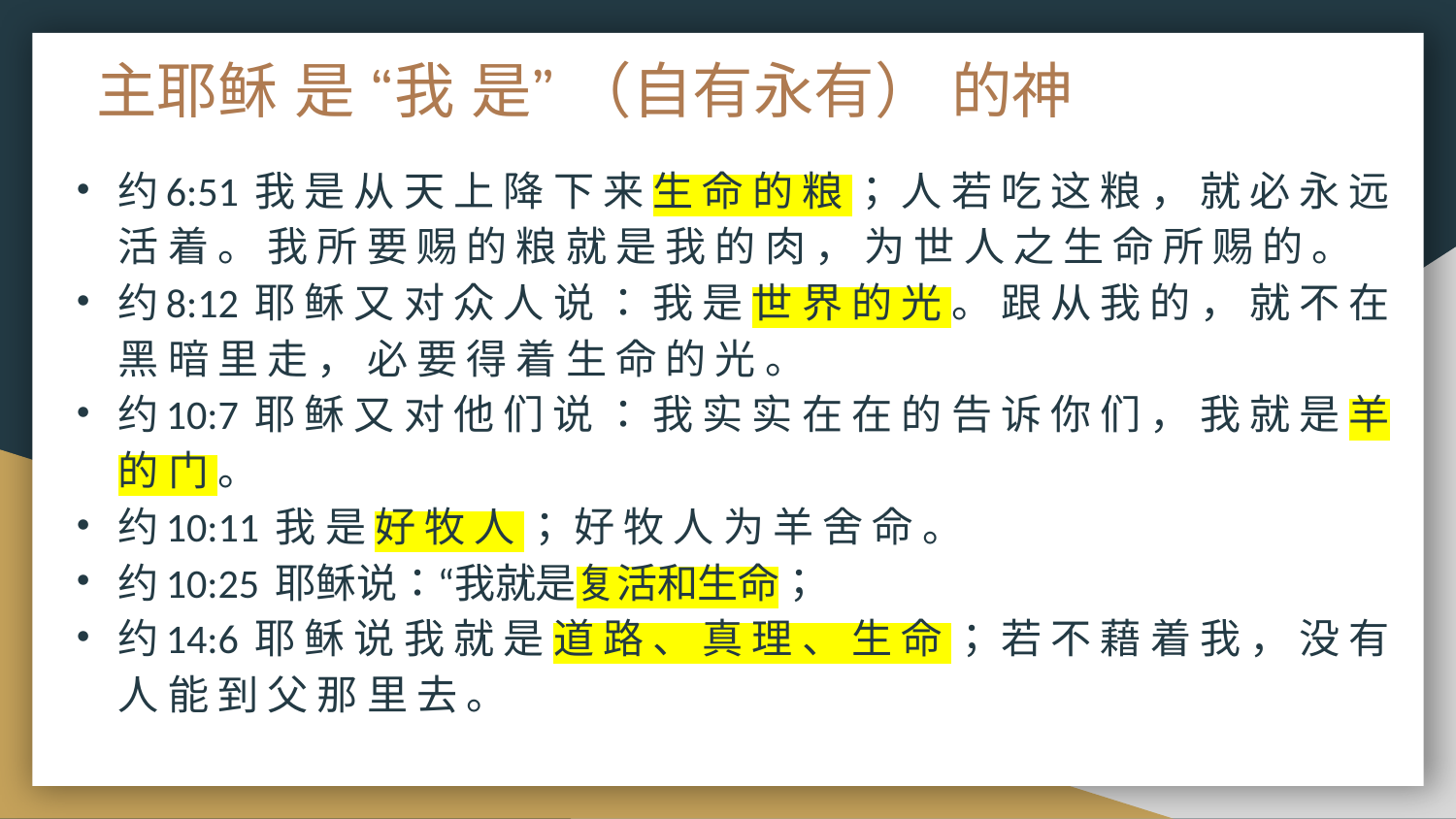

# 主耶稣 是 “我 是” （自有永有） 的神
约6:51 我 是 从 天 上 降 下 来 生 命 的 粮 ； 人 若 吃 这 粮 ， 就 必 永 远 活 着 。 我 所 要 赐 的 粮 就 是 我 的 肉 ， 为 世 人 之 生 命 所 赐 的 。
约8:12 耶 稣 又 对 众 人 说 ： 我 是 世 界 的 光 。 跟 从 我 的 ， 就 不 在 黑 暗 里 走 ， 必 要 得 着 生 命 的 光 。
约10:7 耶 稣 又 对 他 们 说 ： 我 实 实 在 在 的 告 诉 你 们 ， 我 就 是 羊 的 门 。
约10:11 我 是 好 牧 人 ； 好 牧 人 为 羊 舍 命 。
约10:25 耶稣说：“我就是复活和生命；
约14:6 耶 稣 说 我 就 是 道 路 、 真 理 、 生 命 ； 若 不 藉 着 我 ， 没 有 人 能 到 父 那 里 去 。